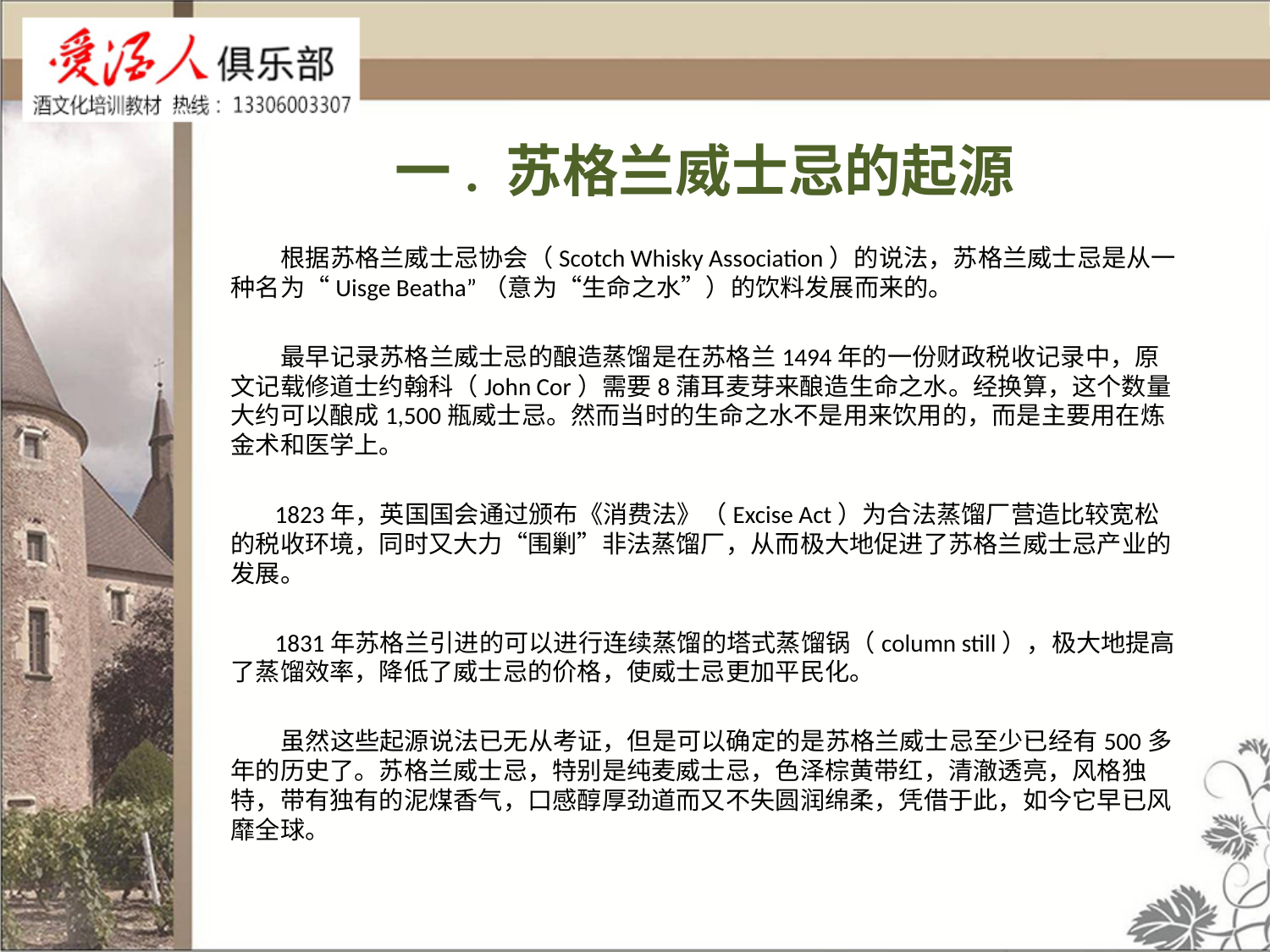

一. 苏格兰威士忌的起源

        根据苏格兰威士忌协会（Scotch Whisky Association）的说法，苏格兰威士忌是从一种名为“Uisge Beatha”（意为“生命之水”）的饮料发展而来的。

        最早记录苏格兰威士忌的酿造蒸馏是在苏格兰1494年的一份财政税收记录中，原文记载修道士约翰科（John Cor）需要8蒲耳麦芽来酿造生命之水。经换算，这个数量大约可以酿成1,500瓶威士忌。然而当时的生命之水不是用来饮用的，而是主要用在炼金术和医学上。

        1823年，英国国会通过颁布《消费法》（Excise Act）为合法蒸馏厂营造比较宽松的税收环境，同时又大力“围剿”非法蒸馏厂，从而极大地促进了苏格兰威士忌产业的发展。

        1831年苏格兰引进的可以进行连续蒸馏的塔式蒸馏锅（column still），极大地提高了蒸馏效率，降低了威士忌的价格，使威士忌更加平民化。

        虽然这些起源说法已无从考证，但是可以确定的是苏格兰威士忌至少已经有500多年的历史了。苏格兰威士忌，特别是纯麦威士忌，色泽棕黄带红，清澈透亮，风格独特，带有独有的泥煤香气，口感醇厚劲道而又不失圆润绵柔，凭借于此，如今它早已风靡全球。